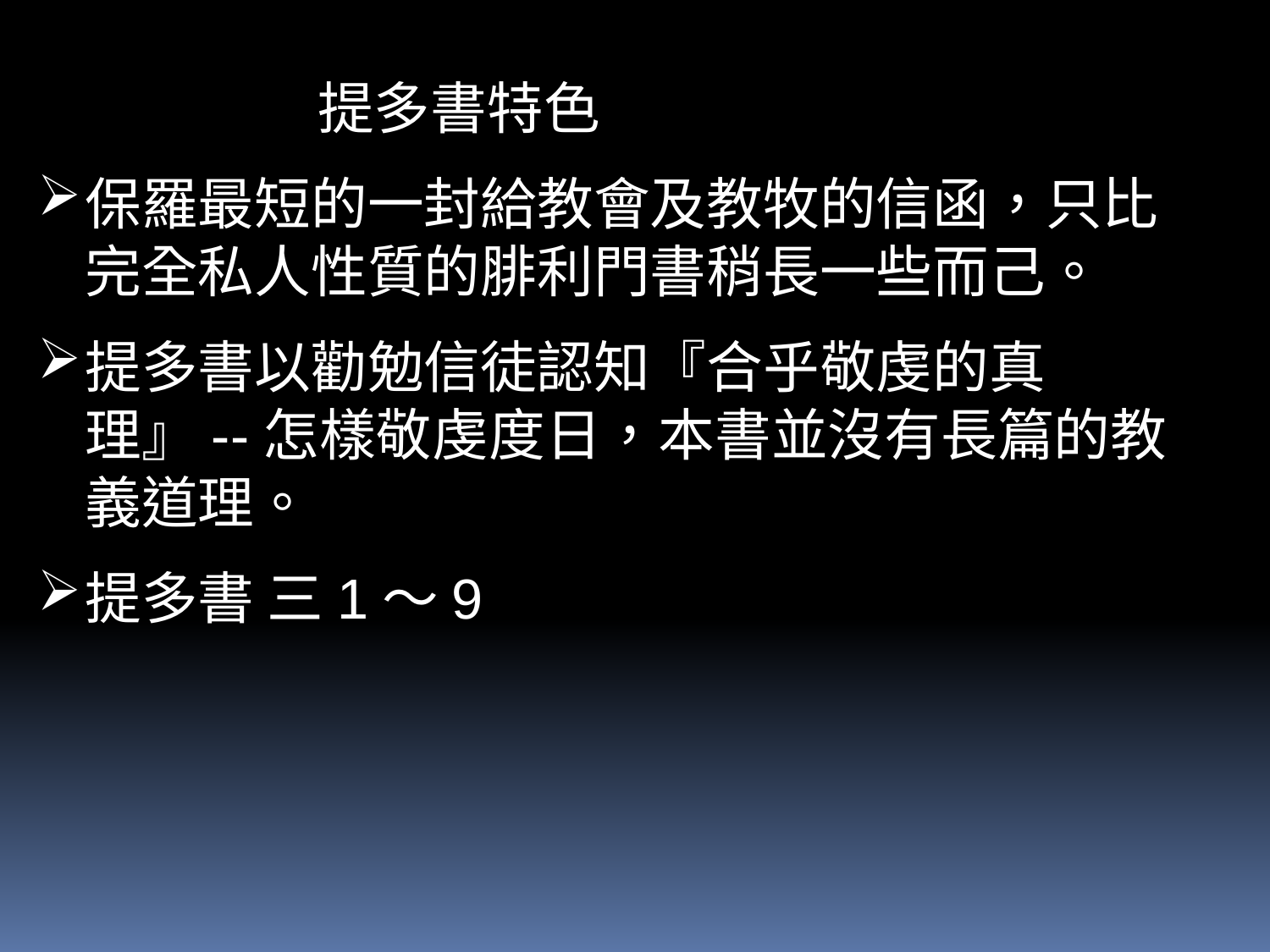

提多書特色
保羅最短的一封給教會及教牧的信函，只比完全私人性質的腓利門書稍長一些而己。
提多書以勸勉信徒認知『合乎敬虔的真理』--怎樣敬虔度日，本書並沒有長篇的教義道理。
提多書 三1～9